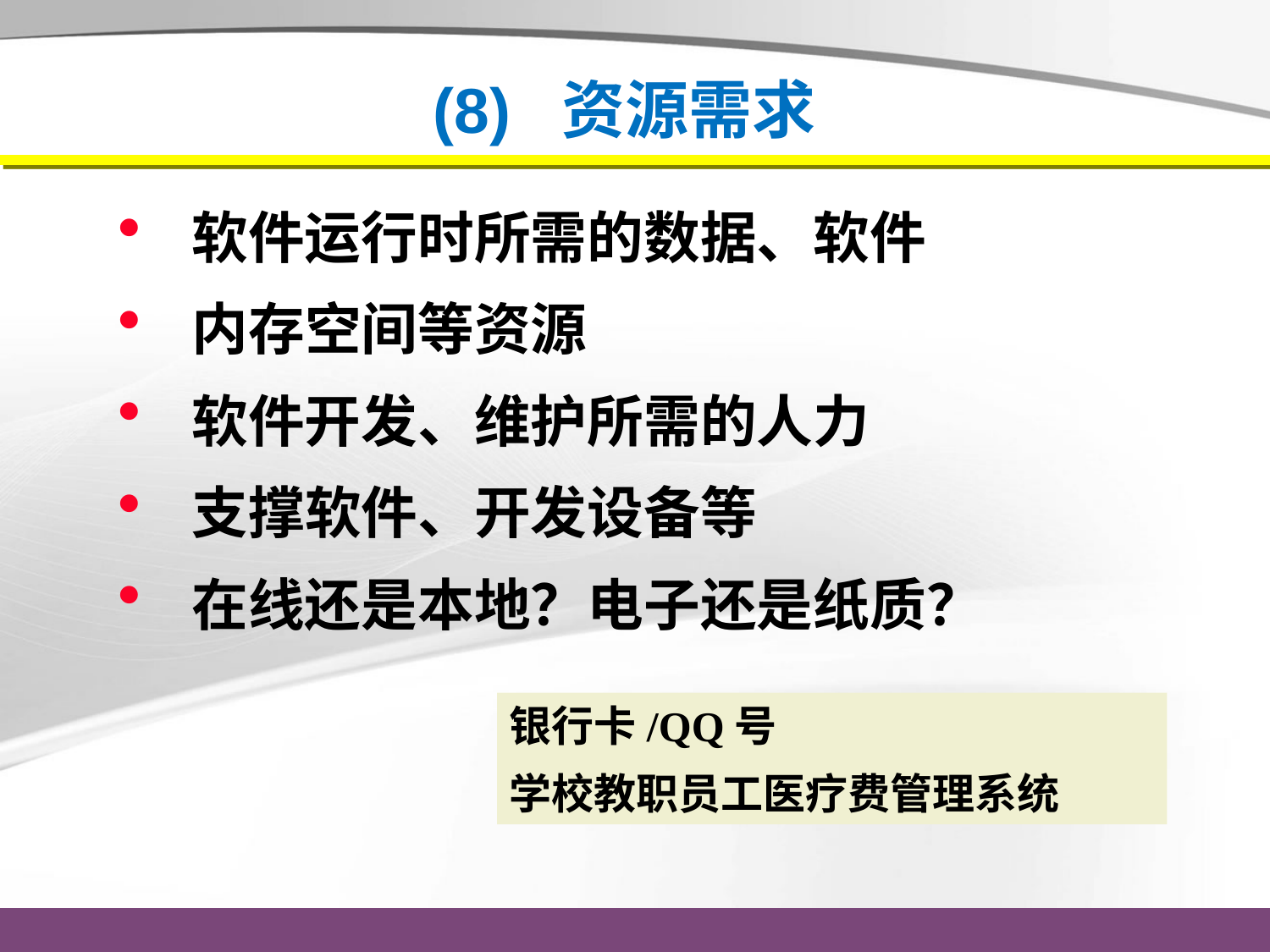

# (8)  资源需求
 软件运行时所需的数据、软件
 内存空间等资源
 软件开发、维护所需的人力
 支撑软件、开发设备等
 在线还是本地？电子还是纸质？
银行卡/QQ号
学校教职员工医疗费管理系统